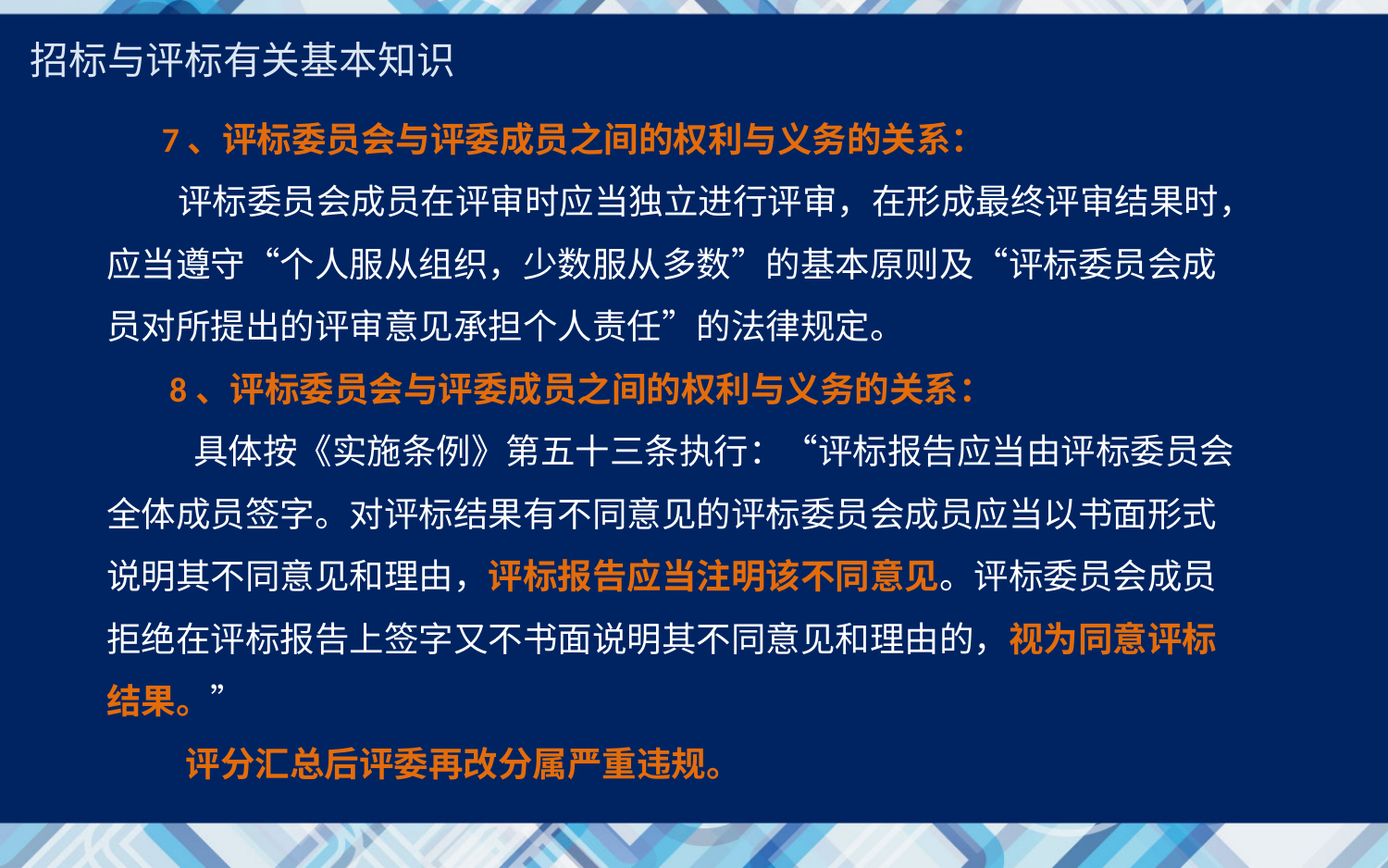

招标与评标有关基本知识
       7、评标委员会与评委成员之间的权利与义务的关系：
        评标委员会成员在评审时应当独立进行评审，在形成最终评审结果时，应当遵守“个人服从组织，少数服从多数”的基本原则及“评标委员会成员对所提出的评审意见承担个人责任”的法律规定。
        8、评标委员会与评委成员之间的权利与义务的关系：
          具体按《实施条例》第五十三条执行：“评标报告应当由评标委员会全体成员签字。对评标结果有不同意见的评标委员会成员应当以书面形式说明其不同意见和理由，评标报告应当注明该不同意见。评标委员会成员拒绝在评标报告上签字又不书面说明其不同意见和理由的，视为同意评标结果。”
         评分汇总后评委再改分属严重违规。